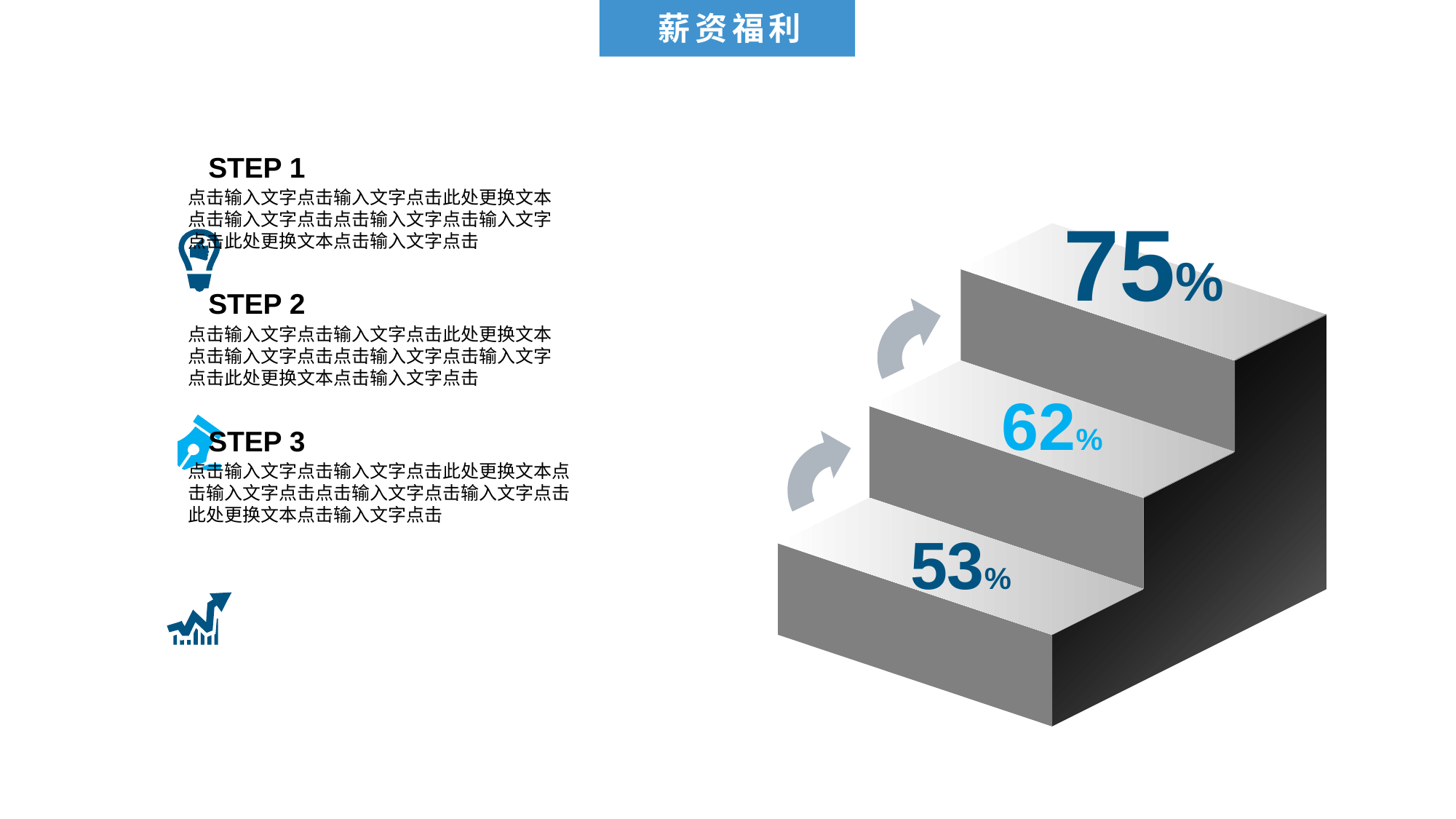

薪资福利
STEP 1
点击输入文字点击输入文字点击此处更换文本点击输入文字点击点击输入文字点击输入文字点击此处更换文本点击输入文字点击
75%

STEP 2
点击输入文字点击输入文字点击此处更换文本点击输入文字点击点击输入文字点击输入文字点击此处更换文本点击输入文字点击

62%

STEP 3
点击输入文字点击输入文字点击此处更换文本点击输入文字点击点击输入文字点击输入文字点击此处更换文本点击输入文字点击
53%